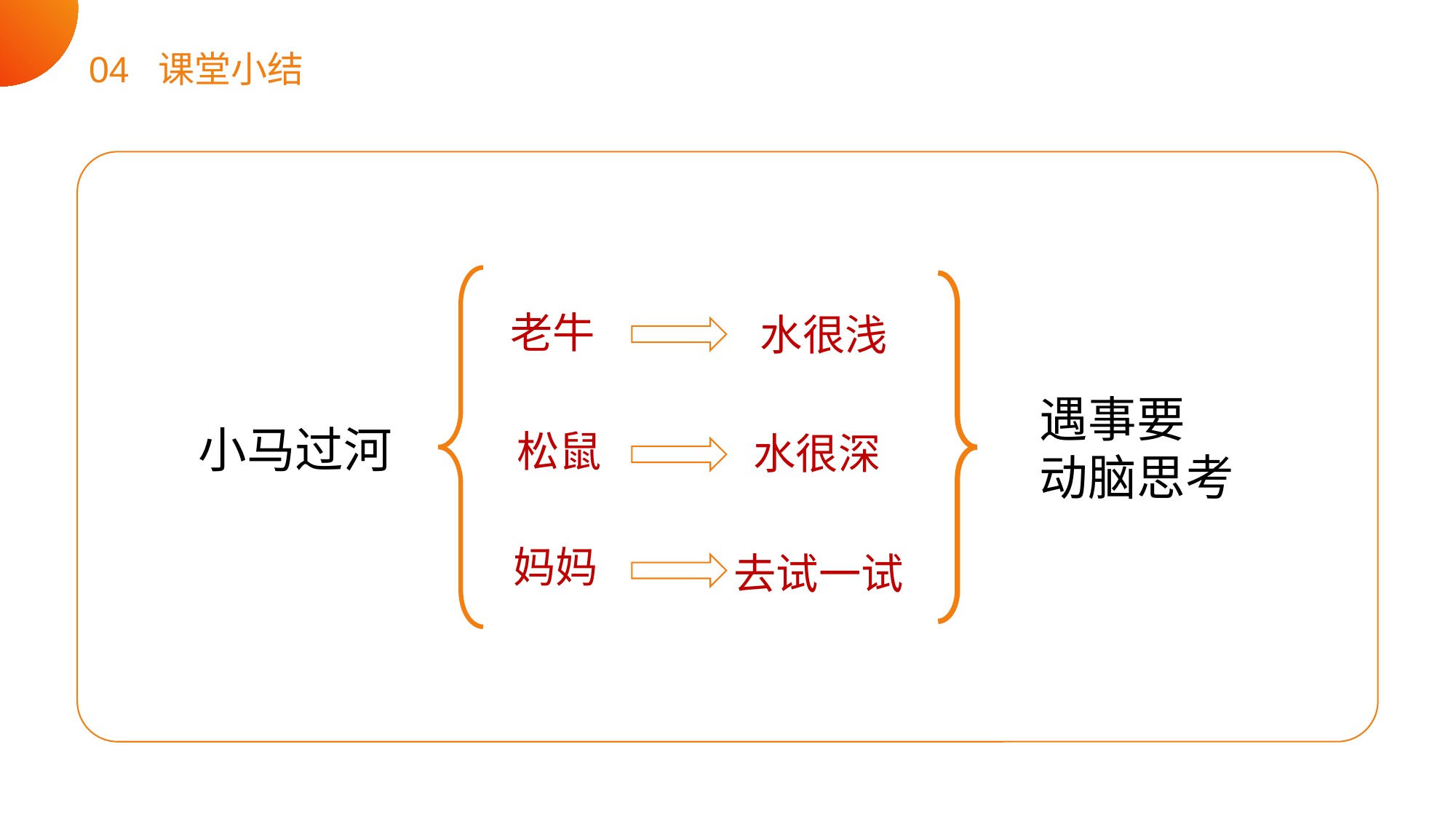

04  课堂小结

老牛
水很浅

遇事要
动脑思考
小马过河
松鼠
水很深

妈妈
去试一试